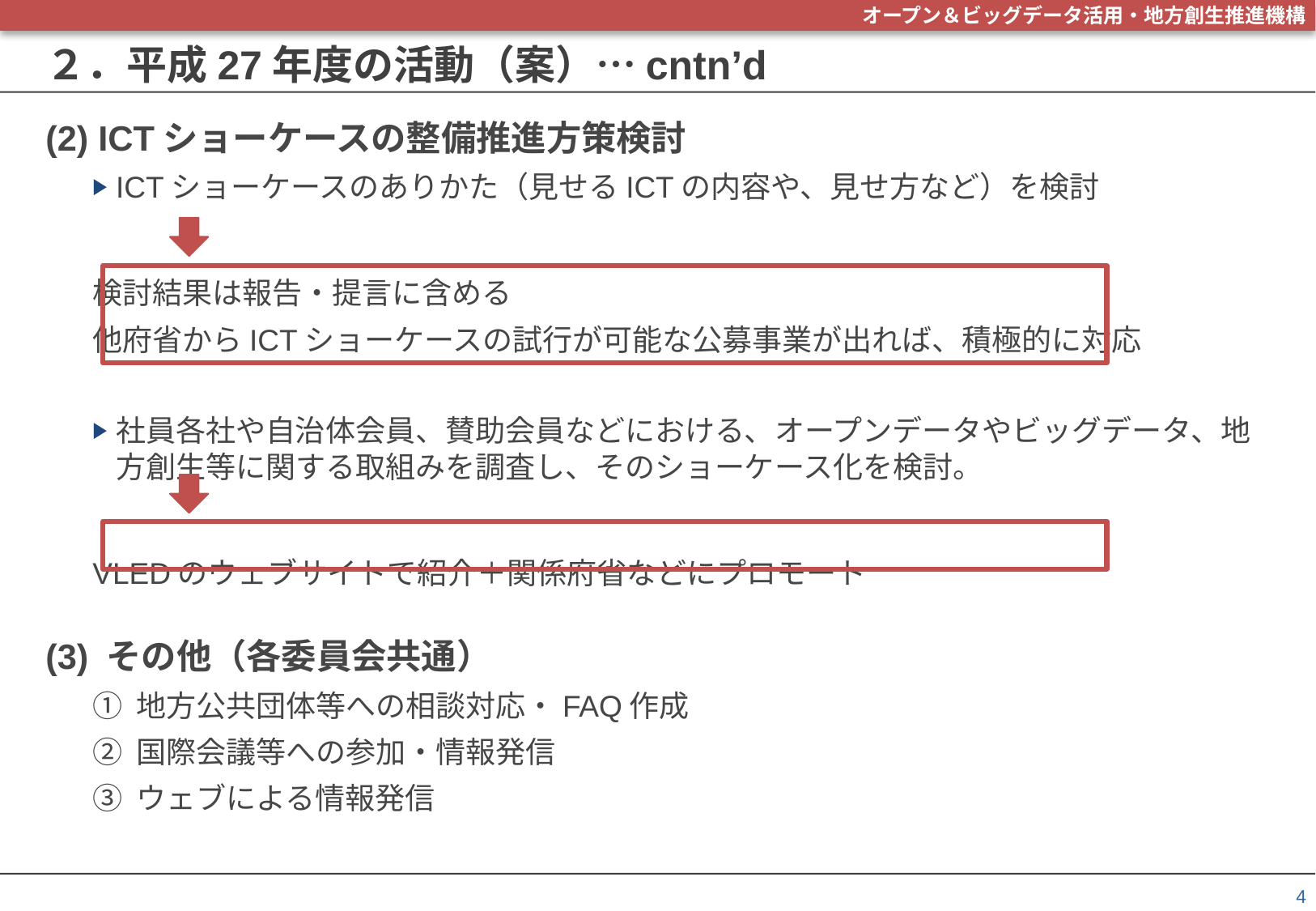

# ２．平成27年度の活動（案）…cntn’d
(2) ICTショーケースの整備推進方策検討
ICTショーケースのありかた（見せるICTの内容や、見せ方など）を検討

	検討結果は報告・提言に含める
	他府省からICTショーケースの試行が可能な公募事業が出れば、積極的に対応

社員各社や自治体会員、賛助会員などにおける、オープンデータやビッグデータ、地方創生等に関する取組みを調査し、そのショーケース化を検討。

	VLEDのウェブサイトで紹介＋関係府省などにプロモート

(3) その他（各委員会共通）
① 地方公共団体等への相談対応・FAQ作成
② 国際会議等への参加・情報発信
③ ウェブによる情報発信

4